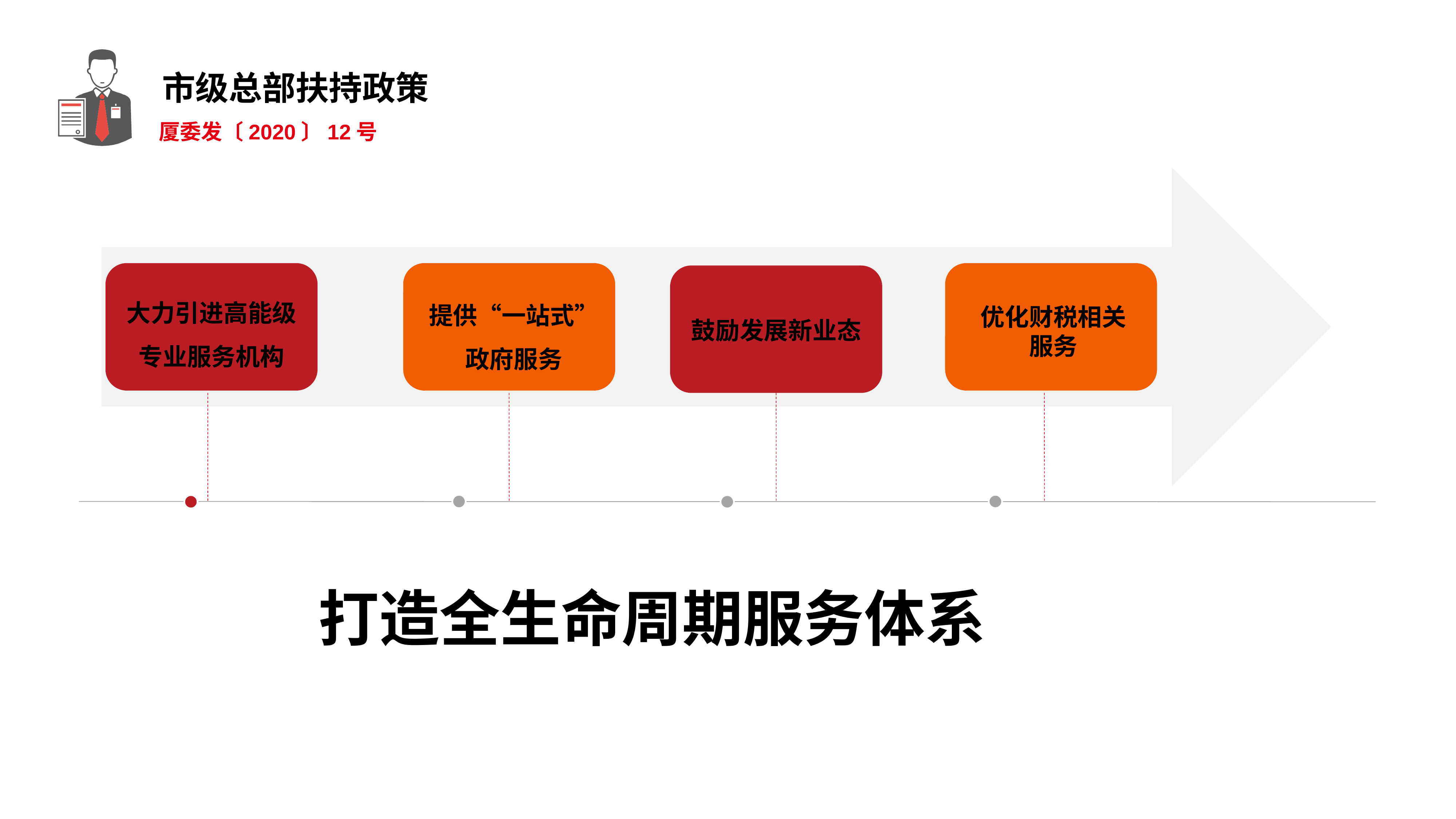

市级总部扶持政策
厦委发〔2020〕12号

鼓励发展新业态
大力引进高能级专业服务机构
提供“一站式”政府服务
优化财税相关
服务

打造全生命周期服务体系